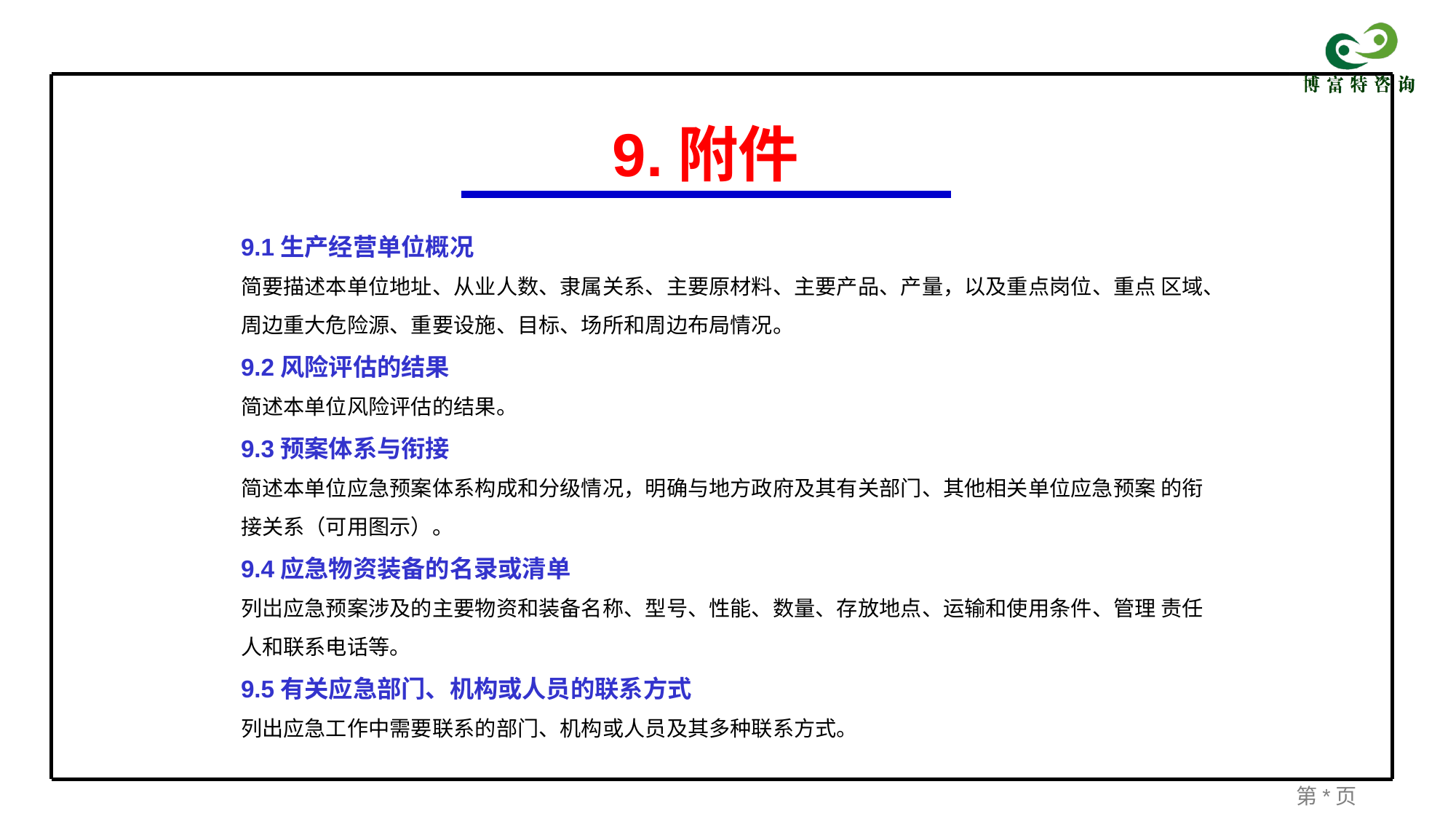

9.附件
9.1生产经营单位概况
简要描述本单位地址、从业人数、隶属关系、主要原材料、主要产品、产量，以及重点岗位、重点 区域、周边重大危险源、重要设施、目标、场所和周边布局情况。
9.2风险评估的结果
简述本单位风险评估的结果。
9.3预案体系与衔接
简述本单位应急预案体系构成和分级情况，明确与地方政府及其有关部门、其他相关单位应急预案 的衔接关系（可用图示）。
9.4应急物资装备的名录或清单
列岀应急预案涉及的主要物资和装备名称、型号、性能、数量、存放地点、运输和使用条件、管理 责任人和联系电话等。
9.5有关应急部门、机构或人员的联系方式
列出应急工作中需要联系的部门、机构或人员及其多种联系方式。